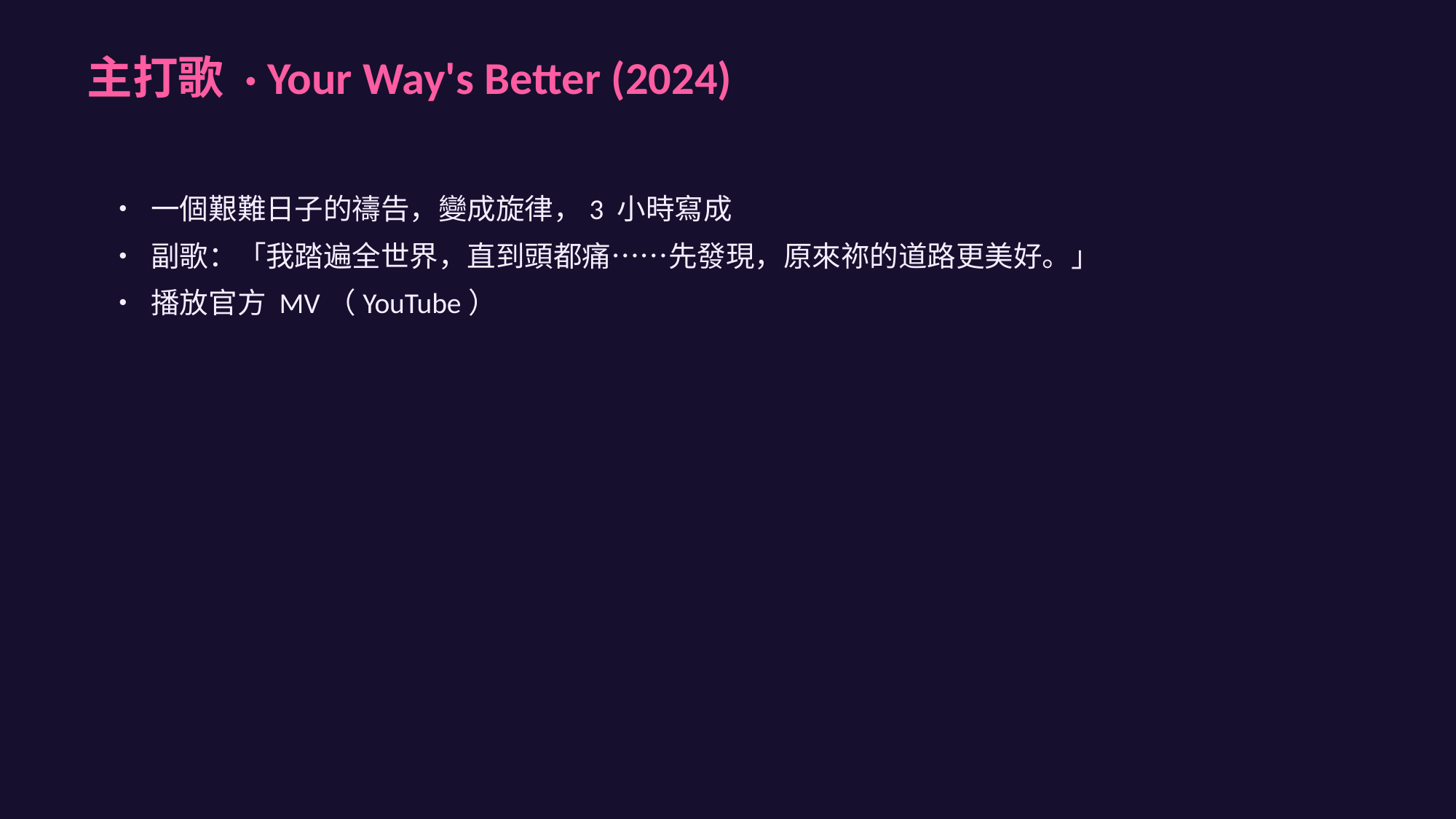

主打歌 · Your Way's Better (2024)
• 一個艱難日子的禱告，變成旋律，3 小時寫成
• 副歌：「我踏遍全世界，直到頭都痛……先發現，原來祢的道路更美好。」
• 播放官方 MV（YouTube）